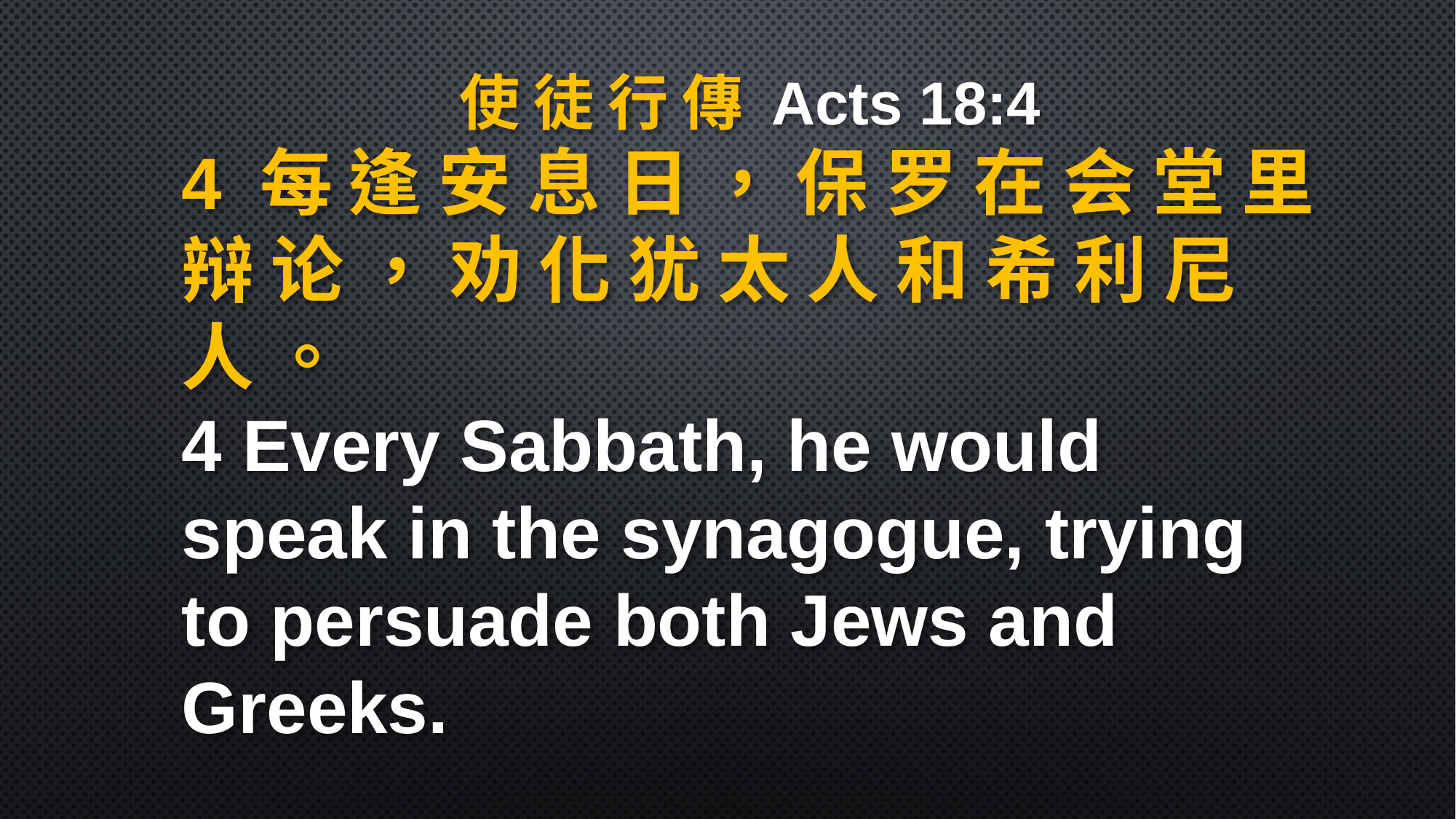

使 徒 行 傳 Acts 18:4
4 每 逢 安 息 日 ， 保 罗 在 会 堂 里 辩 论 ， 劝 化 犹 太 人 和 希 利 尼 人 。
4 Every Sabbath, he would speak in the synagogue, trying to persuade both Jews and Greeks.